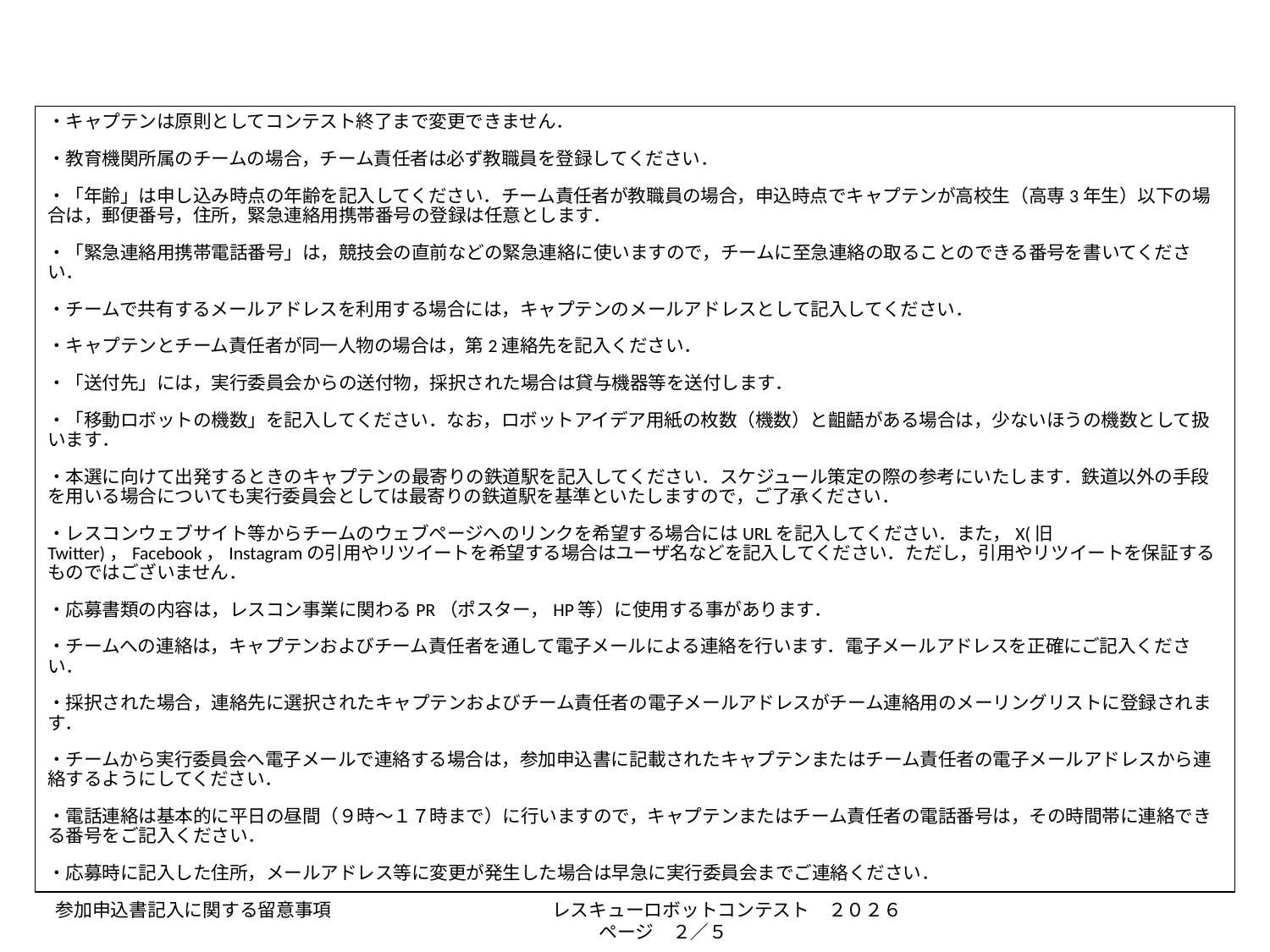

・キャプテンは原則としてコンテスト終了まで変更できません．
・教育機関所属のチームの場合，チーム責任者は必ず教職員を登録してください．
・「年齢」は申し込み時点の年齢を記入してください．チーム責任者が教職員の場合，申込時点でキャプテンが高校生（高専3年生）以下の場合は，郵便番号，住所，緊急連絡用携帯番号の登録は任意とします．
・「緊急連絡用携帯電話番号」は，競技会の直前などの緊急連絡に使いますので，チームに至急連絡の取ることのできる番号を書いてください．
・チームで共有するメールアドレスを利用する場合には，キャプテンのメールアドレスとして記入してください．
・キャプテンとチーム責任者が同一人物の場合は，第2連絡先を記入ください．
・「送付先」には，実行委員会からの送付物，採択された場合は貸与機器等を送付します．
・「移動ロボットの機数」を記入してください．なお，ロボットアイデア用紙の枚数（機数）と齟齬がある場合は，少ないほうの機数として扱います．
・本選に向けて出発するときのキャプテンの最寄りの鉄道駅を記入してください．スケジュール策定の際の参考にいたします．鉄道以外の手段を用いる場合についても実行委員会としては最寄りの鉄道駅を基準といたしますので，ご了承ください．
・レスコンウェブサイト等からチームのウェブページへのリンクを希望する場合にはURLを記入してください．また，X(旧 Twitter)，Facebook，Instagramの引用やリツイートを希望する場合はユーザ名などを記入してください．ただし，引用やリツイートを保証するものではございません．
・応募書類の内容は，レスコン事業に関わるPR（ポスター，HP等）に使用する事があります．
・チームへの連絡は，キャプテンおよびチーム責任者を通して電子メールによる連絡を行います．電子メールアドレスを正確にご記入ください．
・採択された場合，連絡先に選択されたキャプテンおよびチーム責任者の電子メールアドレスがチーム連絡用のメーリングリストに登録されます．
・チームから実行委員会へ電子メールで連絡する場合は，参加申込書に記載されたキャプテンまたはチーム責任者の電子メールアドレスから連絡するようにしてください．
・電話連絡は基本的に平日の昼間（９時～１７時まで）に行いますので，キャプテンまたはチーム責任者の電話番号は，その時間帯に連絡できる番号をご記入ください．
・応募時に記入した住所，メールアドレス等に変更が発生した場合は早急に実行委員会までご連絡ください．
参加申込書記入に関する留意事項　　　　　　　　　　　　レスキューロボットコンテスト　２０２６　　　　　　　　　　　　　　　　　　　　　ページ　２／５